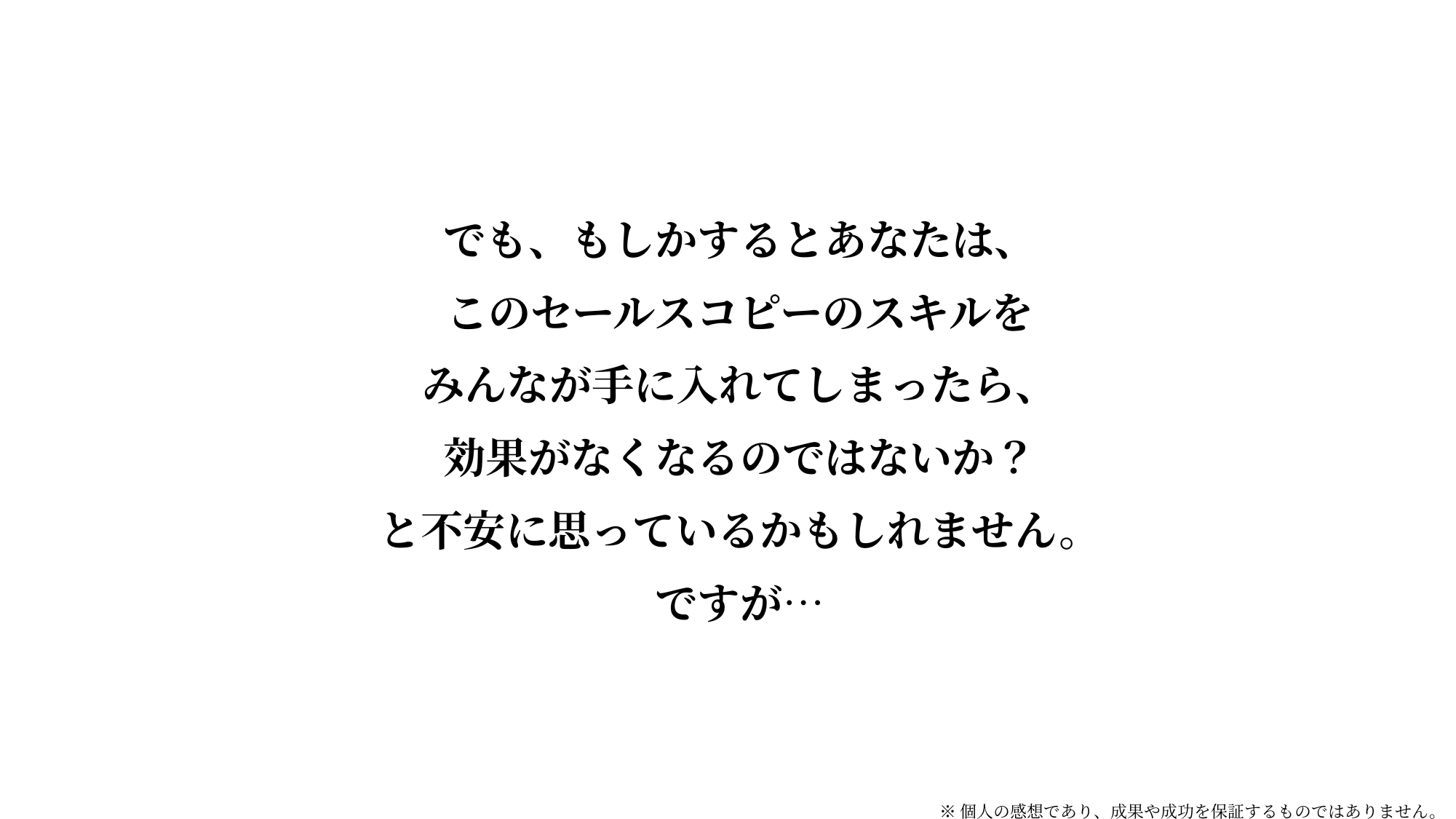

でも、もしかするとあなたは、
このセールスコピーのスキルを
みんなが手に入れてしまったら、
効果がなくなるのではないか？
と不安に思っているかもしれません。
ですが…
※個人の感想であり、成果や成功を保証するものではありません。